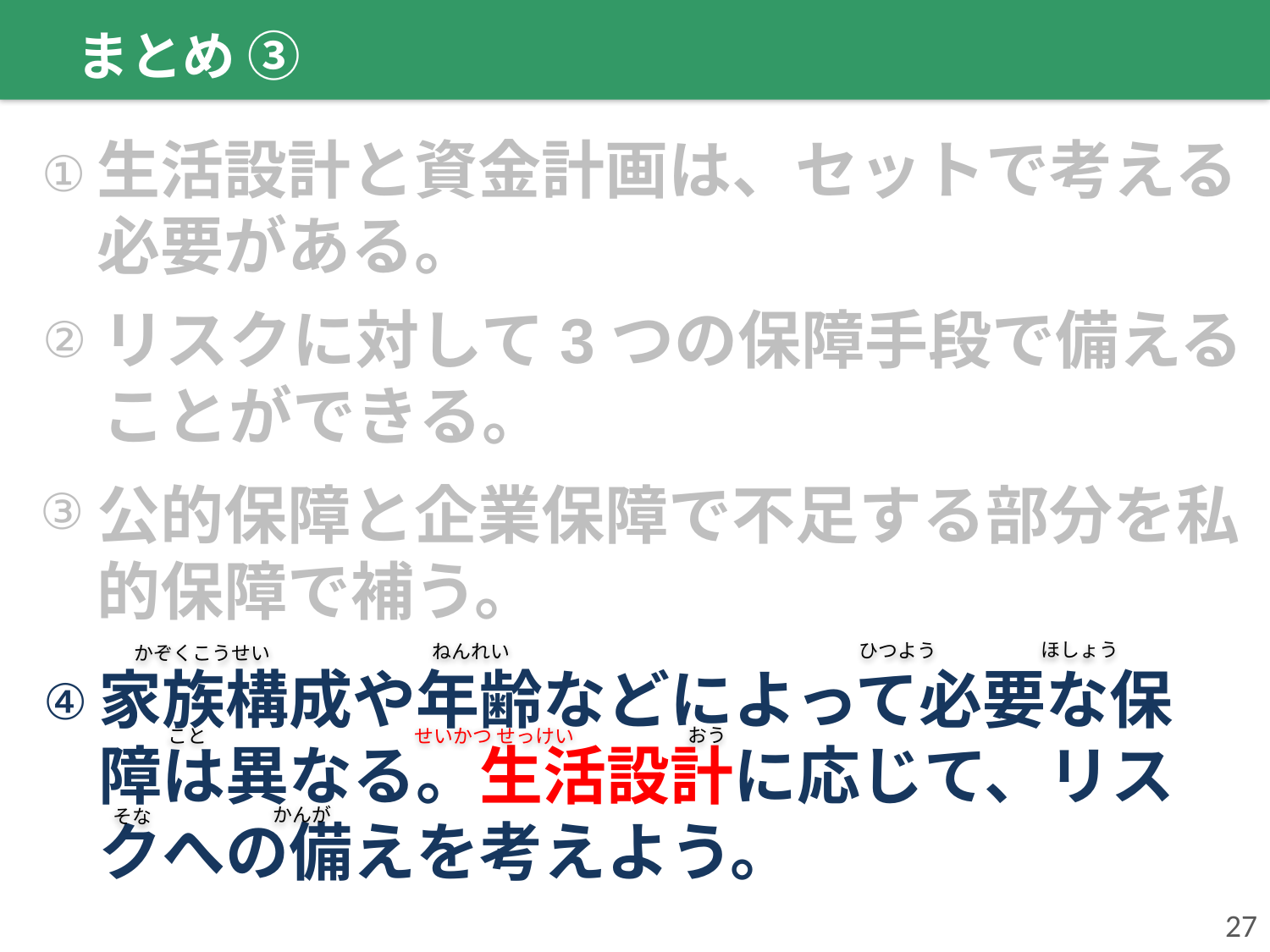

まとめ ③
①
生活設計と資金計画は、セットで考える必要がある。
②
リスクに対して3つの保障手段で備えることができる。
③
公的保障と企業保障で不足する部分を私的保障で補う。
ほしょう
ひつよう
ねんれい
かぞくこうせい
④
家族構成や年齢などによって必要な保障は異なる。生活設計に応じて、リスクへの備えを考えよう。
おう
こと
せいかつ せっけい
かんが
そな
27